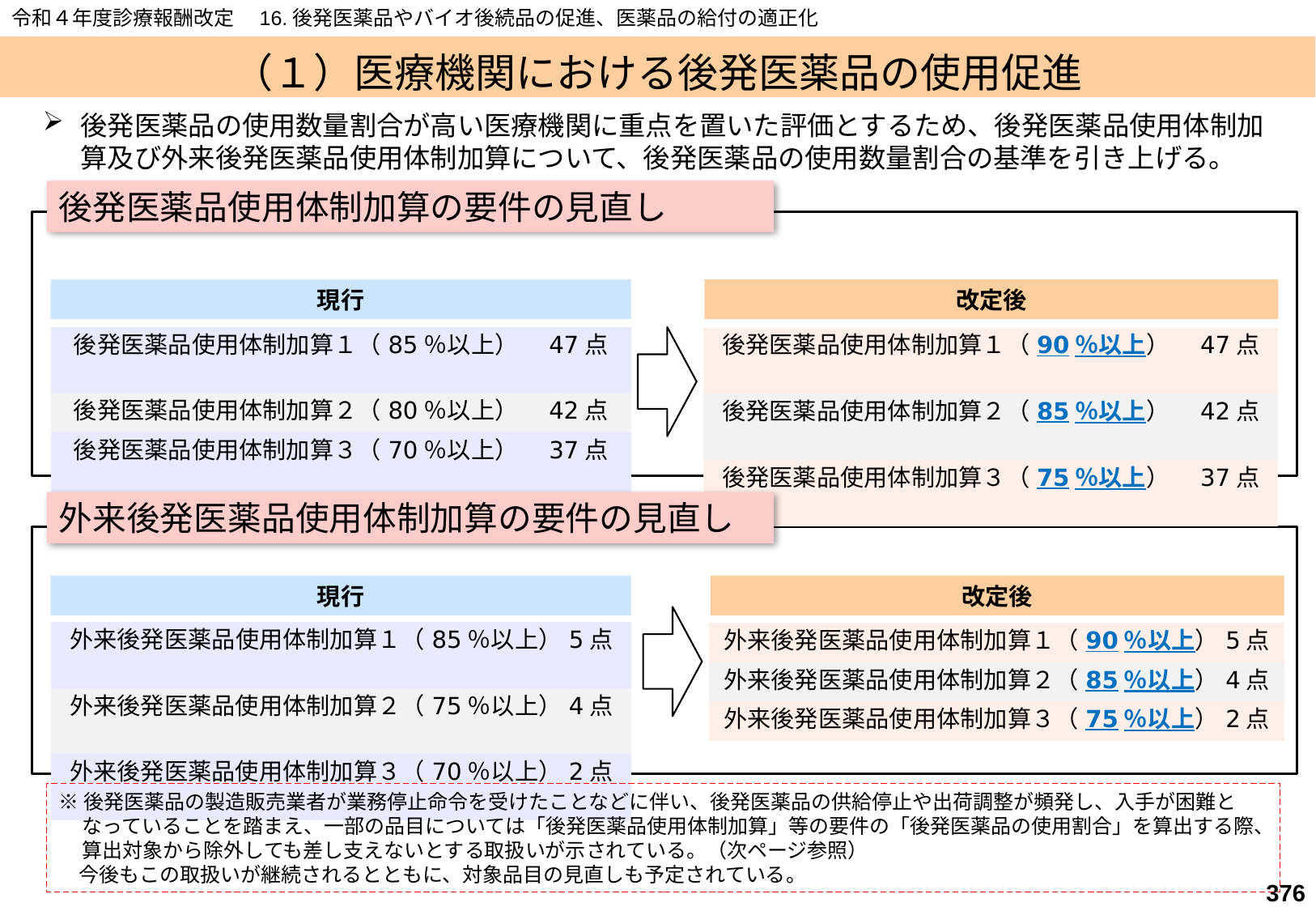

令和４年度診療報酬改定　16.後発医薬品やバイオ後続品の促進、医薬品の給付の適正化
# （１）医療機関における後発医薬品の使用促進
後発医薬品の使用数量割合が高い医療機関に重点を置いた評価とするため、後発医薬品使用体制加算及び外来後発医薬品使用体制加算について、後発医薬品の使用数量割合の基準を引き上げる。
後発医薬品使用体制加算の要件の見直し

現行
改定後
| 後発医薬品使用体制加算１（85％以上）　47点 |
| --- |
| 後発医薬品使用体制加算２（80％以上）　42点 |
| 後発医薬品使用体制加算３（70％以上）　37点 |

| 後発医薬品使用体制加算１（90％以上）　47点 |
| --- |
| 後発医薬品使用体制加算２（85％以上）　42点 |
| 後発医薬品使用体制加算３（75％以上）　37点 |
外来後発医薬品使用体制加算の要件の見直し

現行
改定後

| 外来後発医薬品使用体制加算１（85％以上）5点 |
| --- |
| 外来後発医薬品使用体制加算２（75％以上）4点 |
| 外来後発医薬品使用体制加算３（70％以上）2点 |
| 外来後発医薬品使用体制加算１（90％以上）5点 |
| --- |
| 外来後発医薬品使用体制加算２（85％以上）4点 |
| 外来後発医薬品使用体制加算３（75％以上）2点 |
※後発医薬品の製造販売業者が業務停止命令を受けたことなどに伴い、後発医薬品の供給停止や出荷調整が頻発し、入手が困難となっていることを踏まえ、一部の品目については「後発医薬品使用体制加算」等の要件の「後発医薬品の使用割合」を算出する際、算出対象から除外しても差し支えないとする取扱いが示されている。（次ページ参照）
　今後もこの取扱いが継続されるとともに、対象品目の見直しも予定されている。